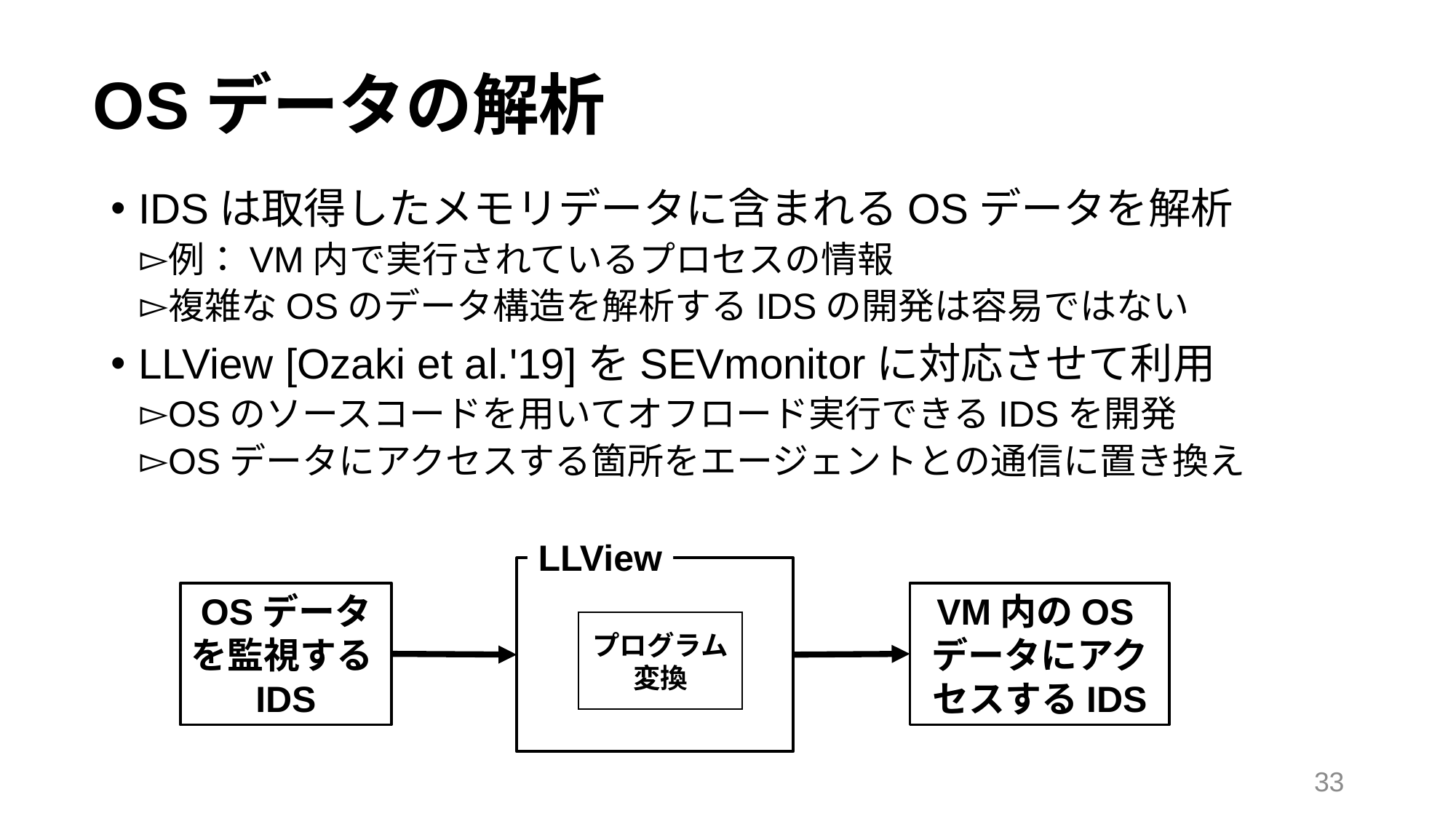

# OSデータの解析
IDSは取得したメモリデータに含まれるOSデータを解析
例：VM内で実行されているプロセスの情報
複雑なOSのデータ構造を解析するIDSの開発は容易ではない
LLView [Ozaki et al.'19]をSEVmonitorに対応させて利用
OSのソースコードを用いてオフロード実行できるIDSを開発
OSデータにアクセスする箇所をエージェントとの通信に置き換え
LLView

OSデータを監視するIDS
VM内のOSデータにアクセスするIDS
プログラム
変換
33